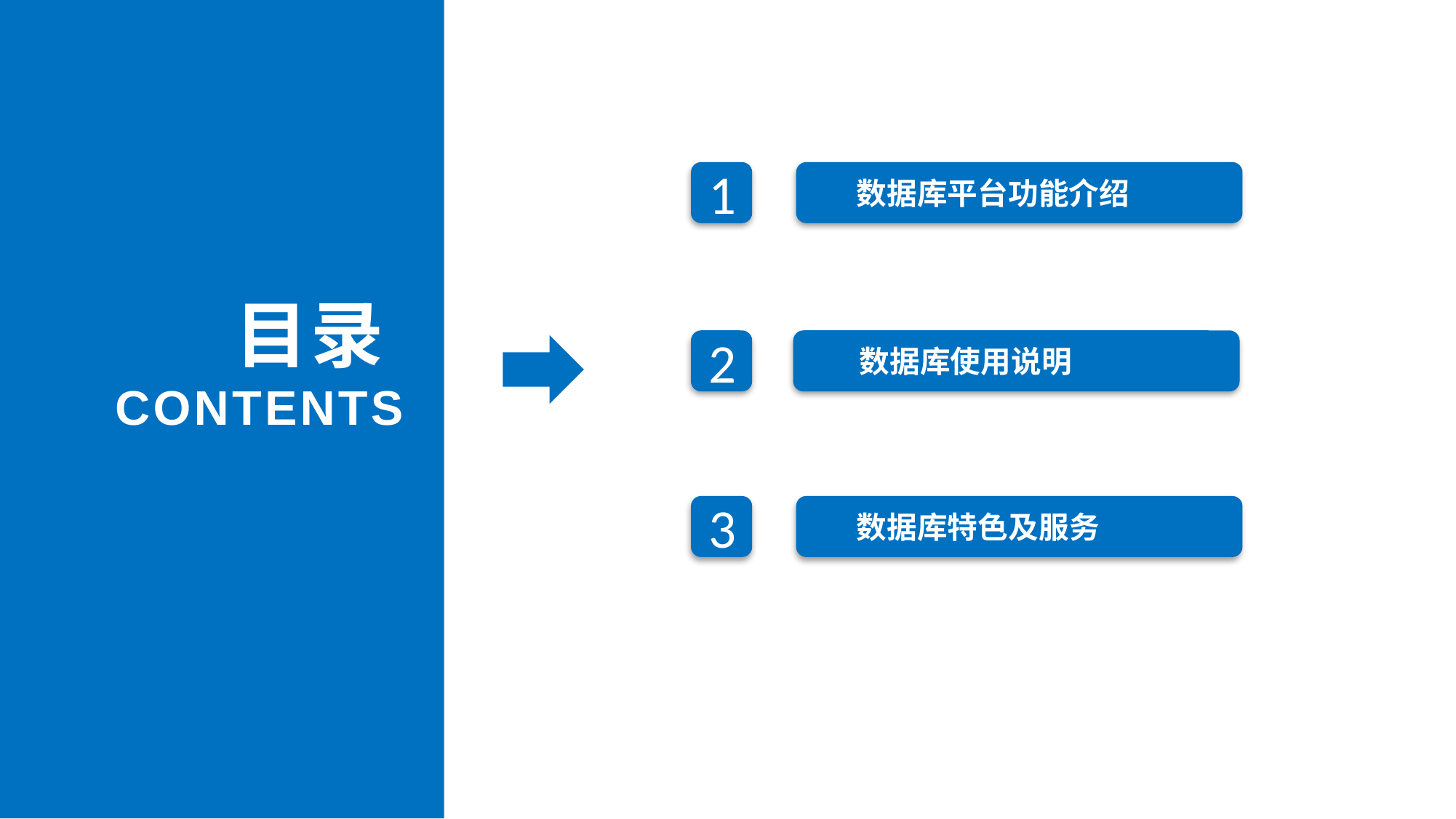

数据库平台功能介绍
1
目录
CONTENTS

2

数据库使用说明

数据库特色及服务
3
容